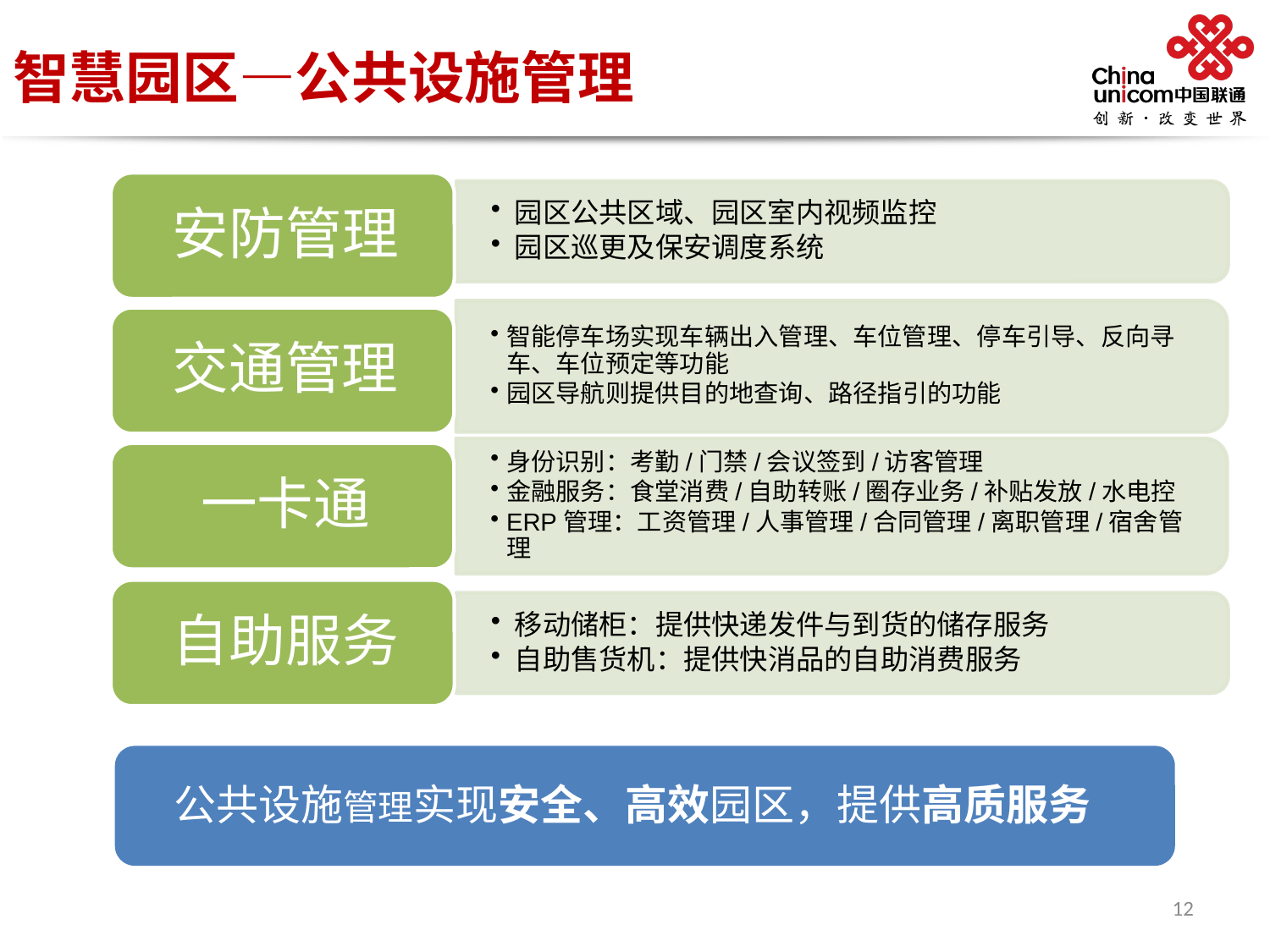

# 智慧园区—公共设施管理
园区公共区域、园区室内视频监控
园区巡更及保安调度系统
安防管理
智能停车场实现车辆出入管理、车位管理、停车引导、反向寻车、车位预定等功能
园区导航则提供目的地查询、路径指引的功能
交通管理
身份识别：考勤/门禁/会议签到/访客管理
金融服务：食堂消费/自助转账/圈存业务/补贴发放/水电控
ERP管理：工资管理/人事管理/合同管理/离职管理/宿舍管理
一卡通
移动储柜：提供快递发件与到货的储存服务
自助售货机：提供快消品的自助消费服务
自助服务

        公共设施管理实现安全、高效园区，提供高质服务
12